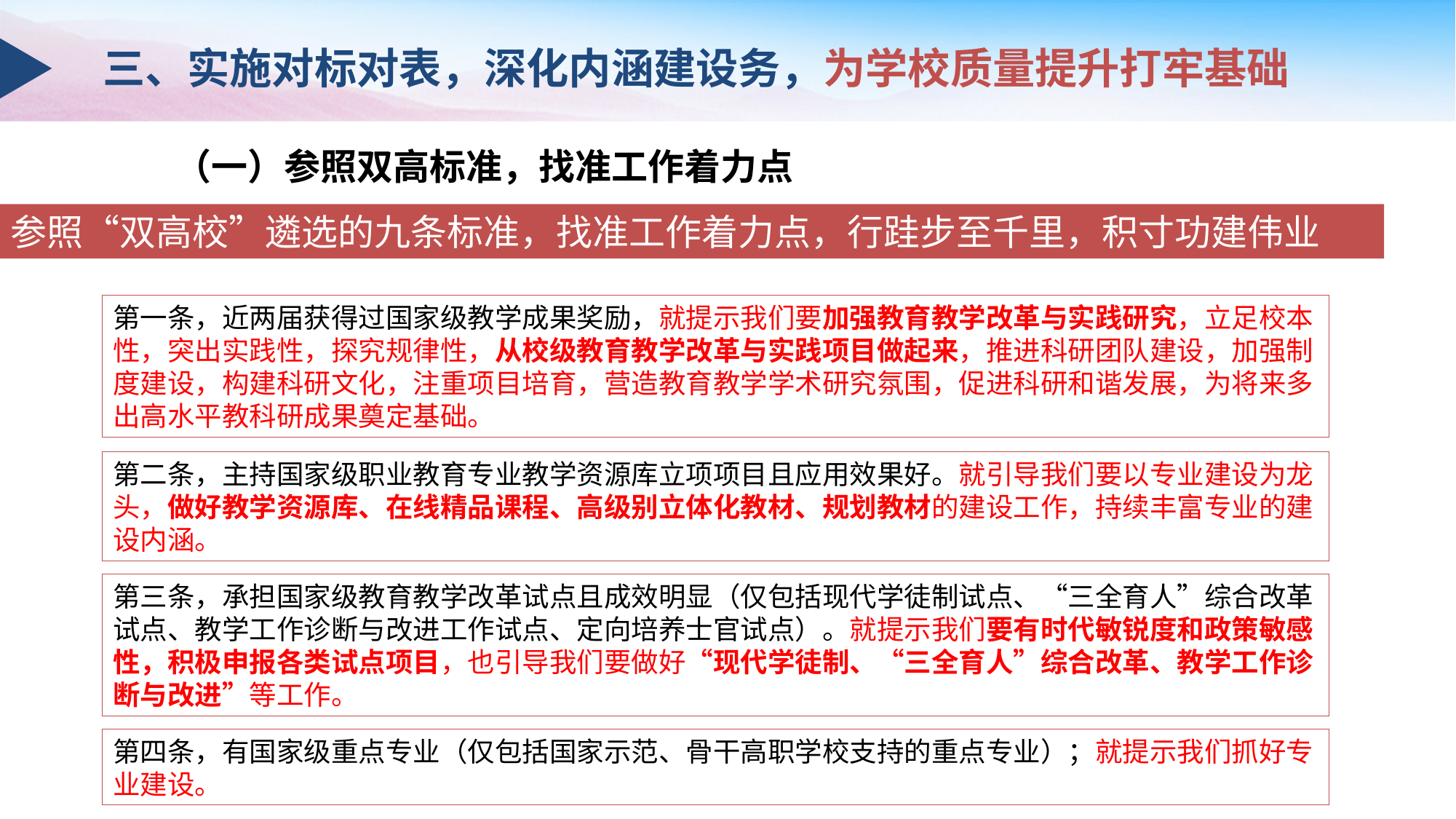

三、实施对标对表，深化内涵建设务，为学校质量提升打牢基础
 （一）参照双高标准，找准工作着力点
参照“双高校”遴选的九条标准，找准工作着力点，行跬步至千里，积寸功建伟业
第一条，近两届获得过国家级教学成果奖励，就提示我们要加强教育教学改革与实践研究，立足校本性，突出实践性，探究规律性，从校级教育教学改革与实践项目做起来，推进科研团队建设，加强制度建设，构建科研文化，注重项目培育，营造教育教学学术研究氛围，促进科研和谐发展，为将来多出高水平教科研成果奠定基础。
第二条，主持国家级职业教育专业教学资源库立项项目且应用效果好。就引导我们要以专业建设为龙头，做好教学资源库、在线精品课程、高级别立体化教材、规划教材的建设工作，持续丰富专业的建设内涵。
第三条，承担国家级教育教学改革试点且成效明显（仅包括现代学徒制试点、“三全育人”综合改革试点、教学工作诊断与改进工作试点、定向培养士官试点）。就提示我们要有时代敏锐度和政策敏感性，积极申报各类试点项目，也引导我们要做好“现代学徒制、“三全育人”综合改革、教学工作诊断与改进”等工作。
第四条，有国家级重点专业（仅包括国家示范、骨干高职学校支持的重点专业）；就提示我们抓好专业建设。